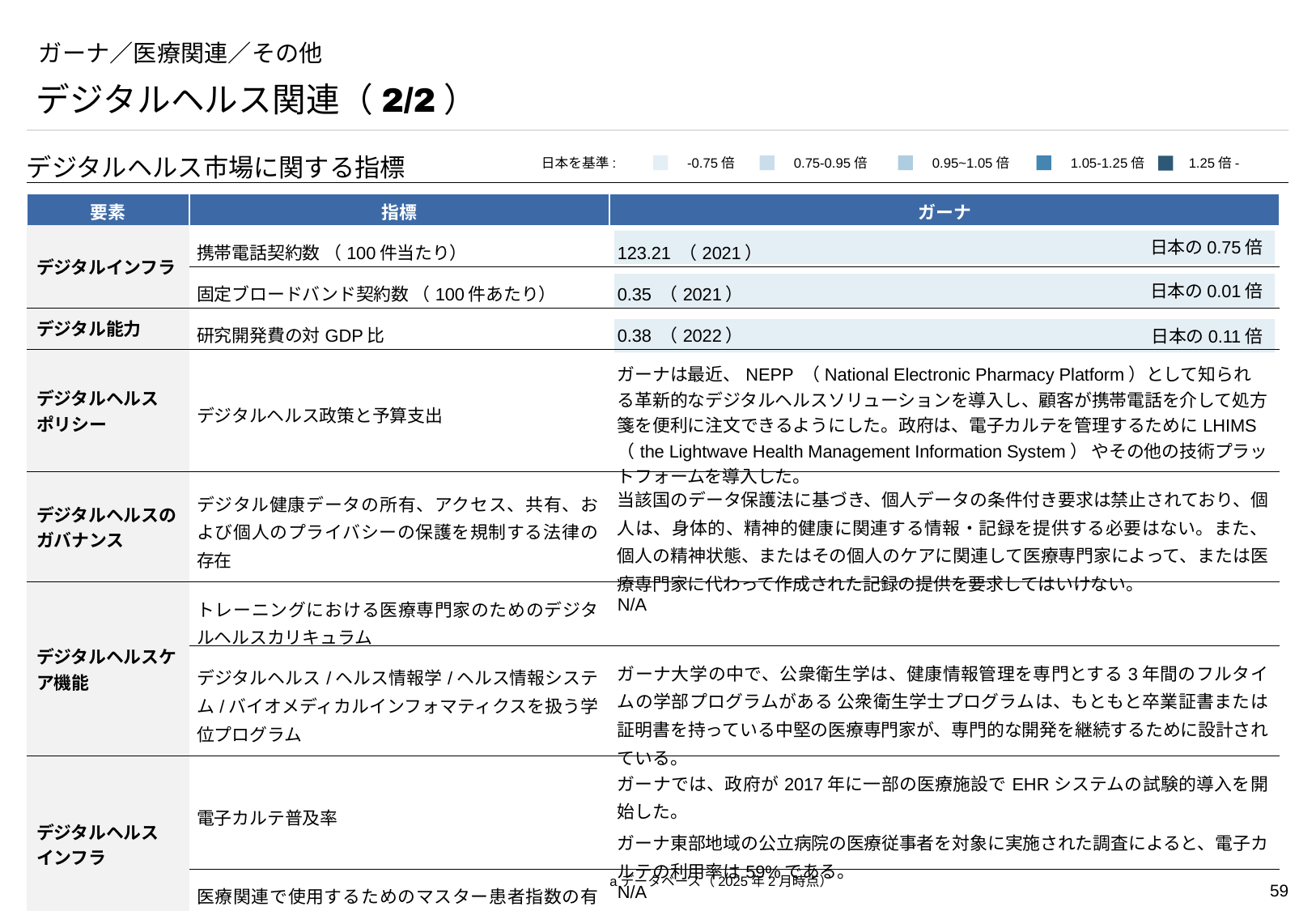

# ガーナ／医療関連／その他
デジタルヘルス関連（2/2）
日本を基準:
-0.75倍

0.75-0.95倍

0.95~1.05倍

1.05-1.25倍

1.25倍-

デジタルヘルス市場に関する指標
| 要素 | 指標 | ガーナ |
| --- | --- | --- |
| デジタルインフラ | 携帯電話契約数 （100件当たり） | 123.21 （2021） |
| デジタル能力 | 固定ブロードバンド契約数 （100件あたり） | 0.35 （2021） |
| デジタル能力 | 研究開発費の対GDP比 | 0.38 （2022） |
| デジタルヘルス ポリシー | デジタルヘルス政策と予算支出 | ガーナは最近、NEPP （National Electronic Pharmacy Platform）として知られる革新的なデジタルヘルスソリューションを導入し、顧客が携帯電話を介して処方箋を便利に注文できるようにした。政府は、電子カルテを管理するためにLHIMS （the Lightwave Health Management Information System） やその他の技術プラットフォームを導入した。 |
| デジタルヘルスの ガバナンス | デジタル健康データの所有、アクセス、共有、および個人のプライバシーの保護を規制する法律の存在 | 当該国のデータ保護法に基づき、個人データの条件付き要求は禁止されており、個人は、身体的、精神的健康に関連する情報・記録を提供する必要はない。また、個人の精神状態、またはその個人のケアに関連して医療専門家によって、または医療専門家に代わって作成された記録の提供を要求してはいけない。 |
| デジタルヘルスケア機能 | トレーニングにおける医療専門家のためのデジタルヘルスカリキュラム | N/A |
|  | デジタルヘルス/ヘルス情報学/ヘルス情報システム/バイオメディカルインフォマティクスを扱う学位プログラム | ガーナ大学の中で、公衆衛生学は、健康情報管理を専門とする3年間のフルタイムの学部プログラムがある 公衆衛生学士プログラムは、もともと卒業証書または証明書を持っている中堅の医療専門家が、専門的な開発を継続するために設計されている。 |
| デジタルヘルス インフラ | 電子カルテ普及率 | ガーナでは、政府が2017年に一部の医療施設でEHRシステムの試験的導入を開始した。 ガーナ東部地域の公立病院の医療従事者を対象に実施された調査によると、電子カルテの利用率は59%である。 |
|  | 医療関連で使用するためのマスター患者指数の有無 | N/A |
日本の0.75倍
日本の0.01倍
日本の0.11倍
（出所）　The World Bankホームページ, US Department of Commerce,ホームページ、Statistaデータベース（2025年2月時点）